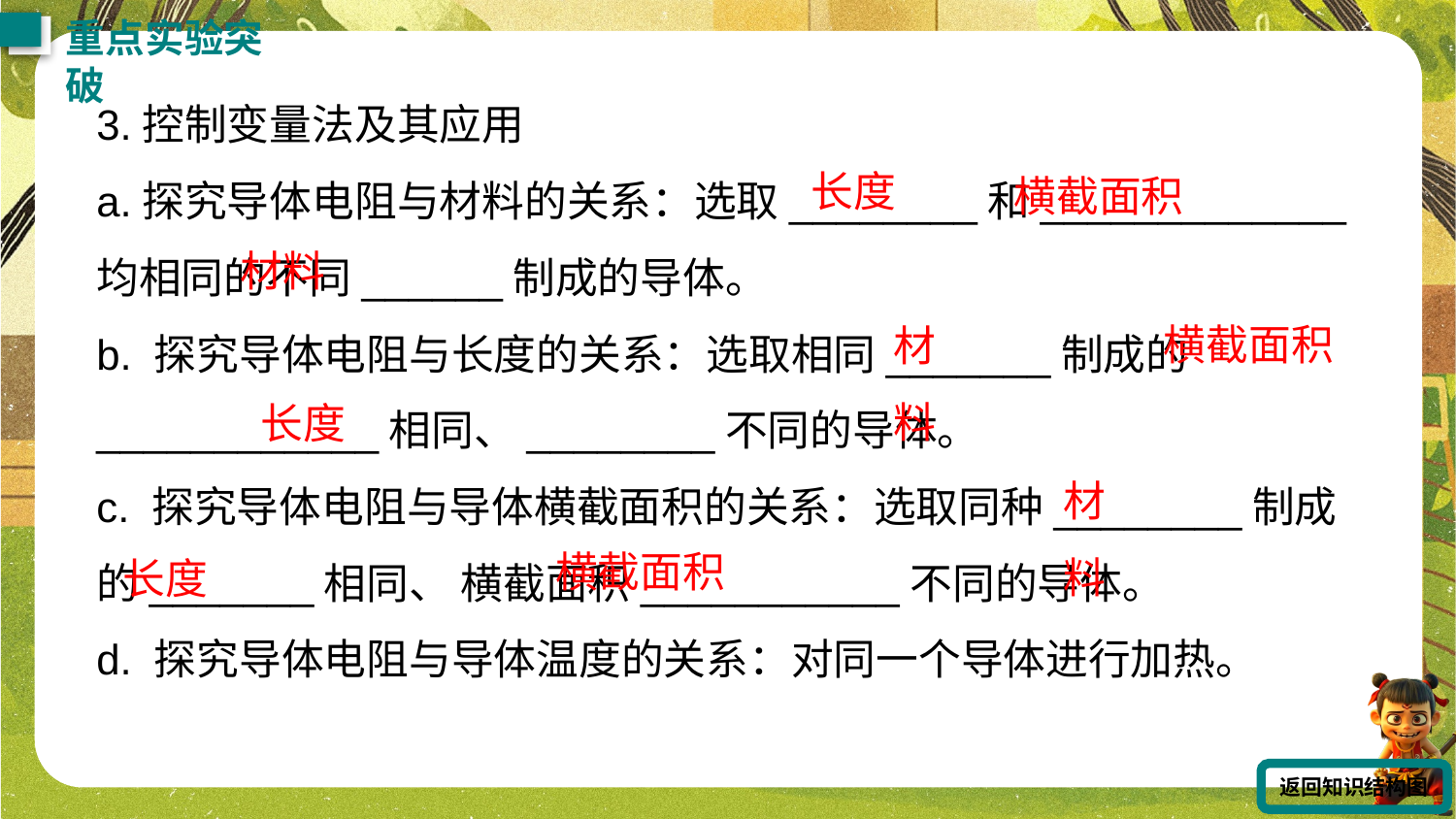

重点实验突破

3.控制变量法及其应用
a.探究导体电阻与材料的关系：选取________和_____________均相同的不同______制成的导体。
b. 探究导体电阻与长度的关系：选取相同_______制成的____________相同、________不同的导体。
c. 探究导体电阻与导体横截面积的关系：选取同种________制成的_______相同、 横截面积___________不同的导体。
d. 探究导体电阻与导体温度的关系：对同一个导体进行加热。
长度
横截面积
材料
横截面积
材料
长度
材料
横截面积
长度
返回知识结构图